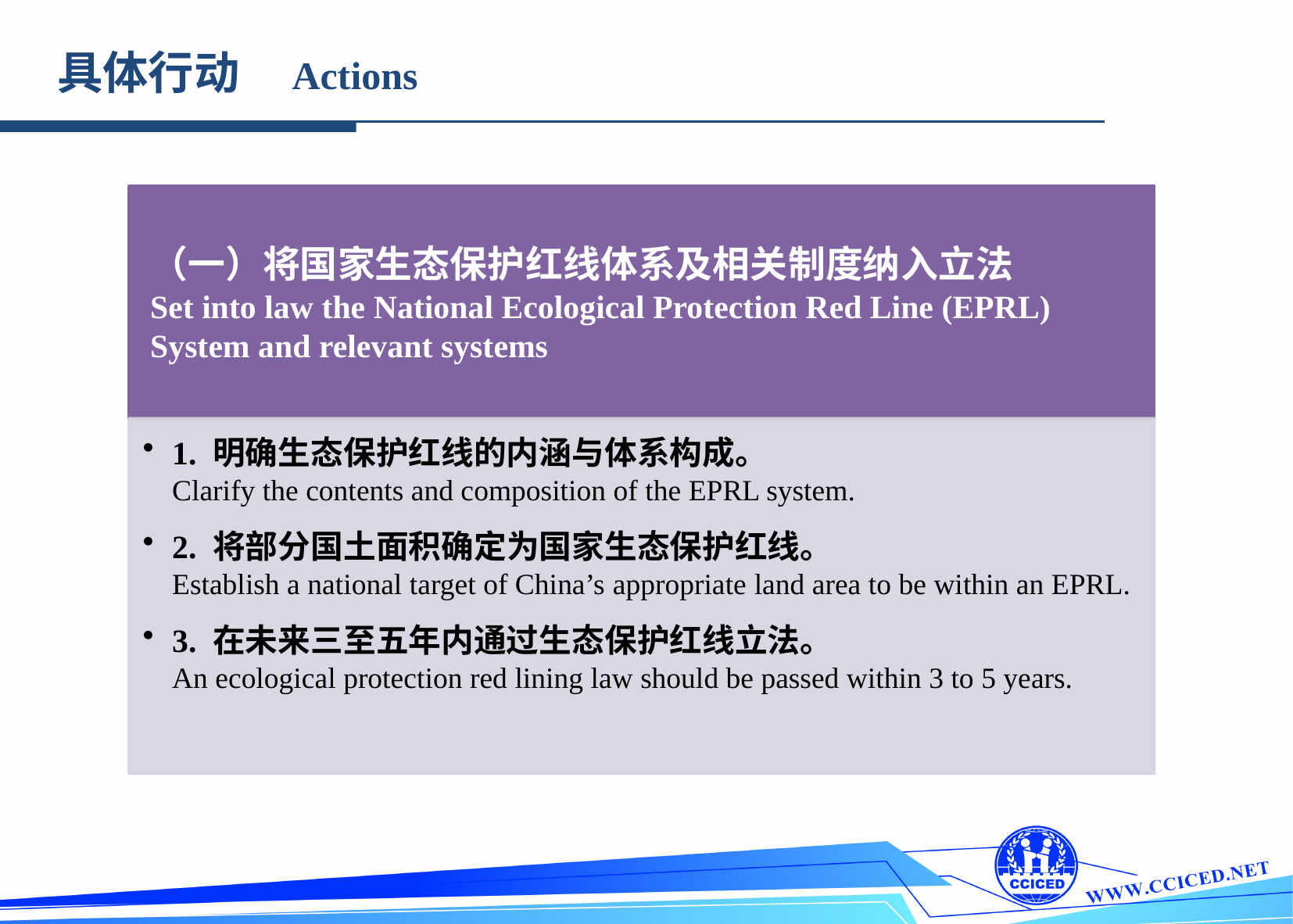

具体行动    Actions
（一）将国家生态保护红线体系及相关制度纳入立法
Set into law the National Ecological Protection Red Line (EPRL) System and relevant systems
1. 明确生态保护红线的内涵与体系构成。
Clarify the contents and composition of the EPRL system.
2. 将部分国土面积确定为国家生态保护红线。
Establish a national target of China’s appropriate land area to be within an EPRL.
3. 在未来三至五年内通过生态保护红线立法。
An ecological protection red lining law should be passed within 3 to 5 years.